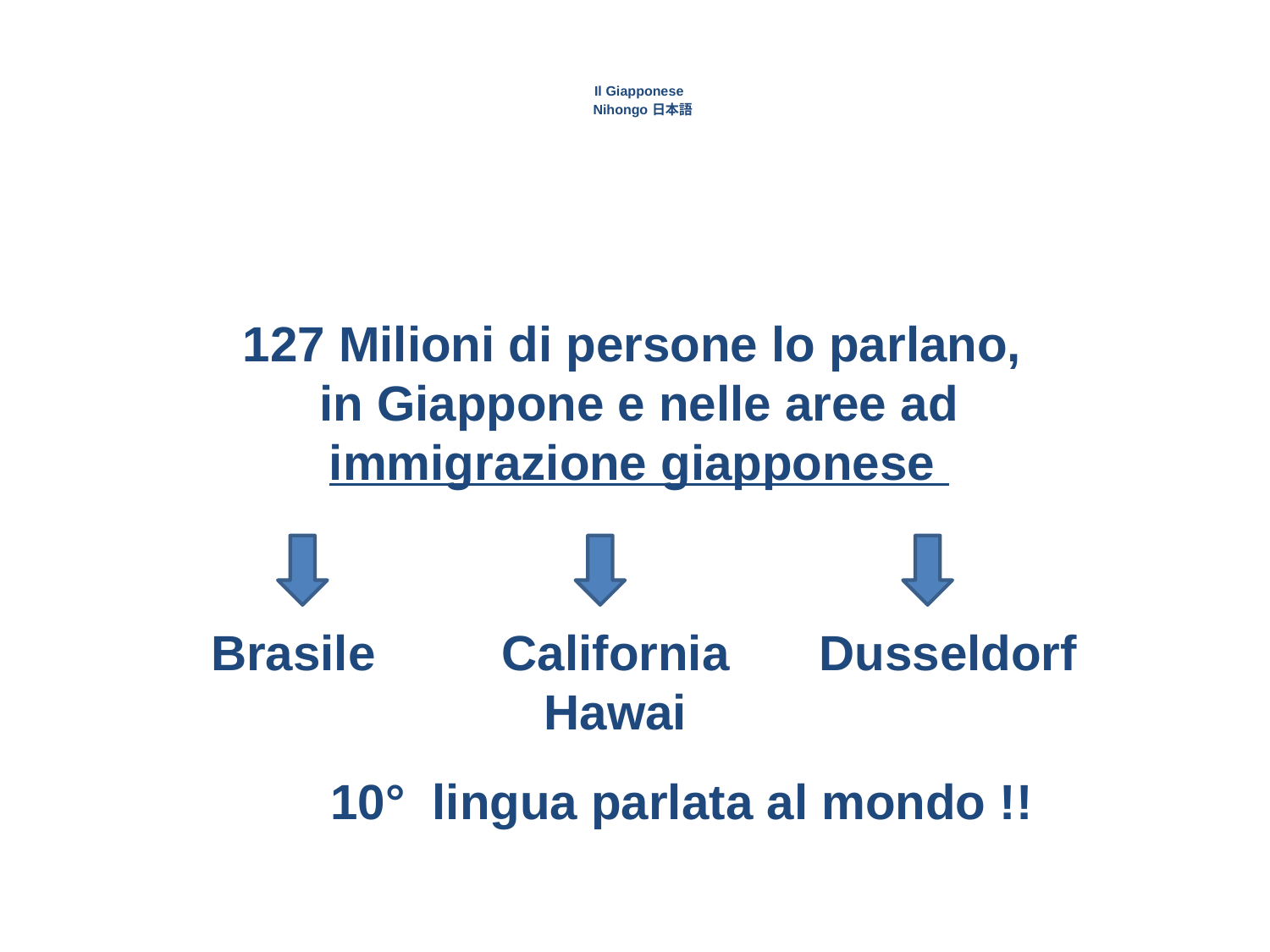

Il Giapponese
  Nihongo 日本語

127 Milioni di persone lo parlano,
in Giappone e nelle aree ad
immigrazione giapponese

Brasile
California Hawai
Dusseldorf
 10°  lingua parlata al mondo !!